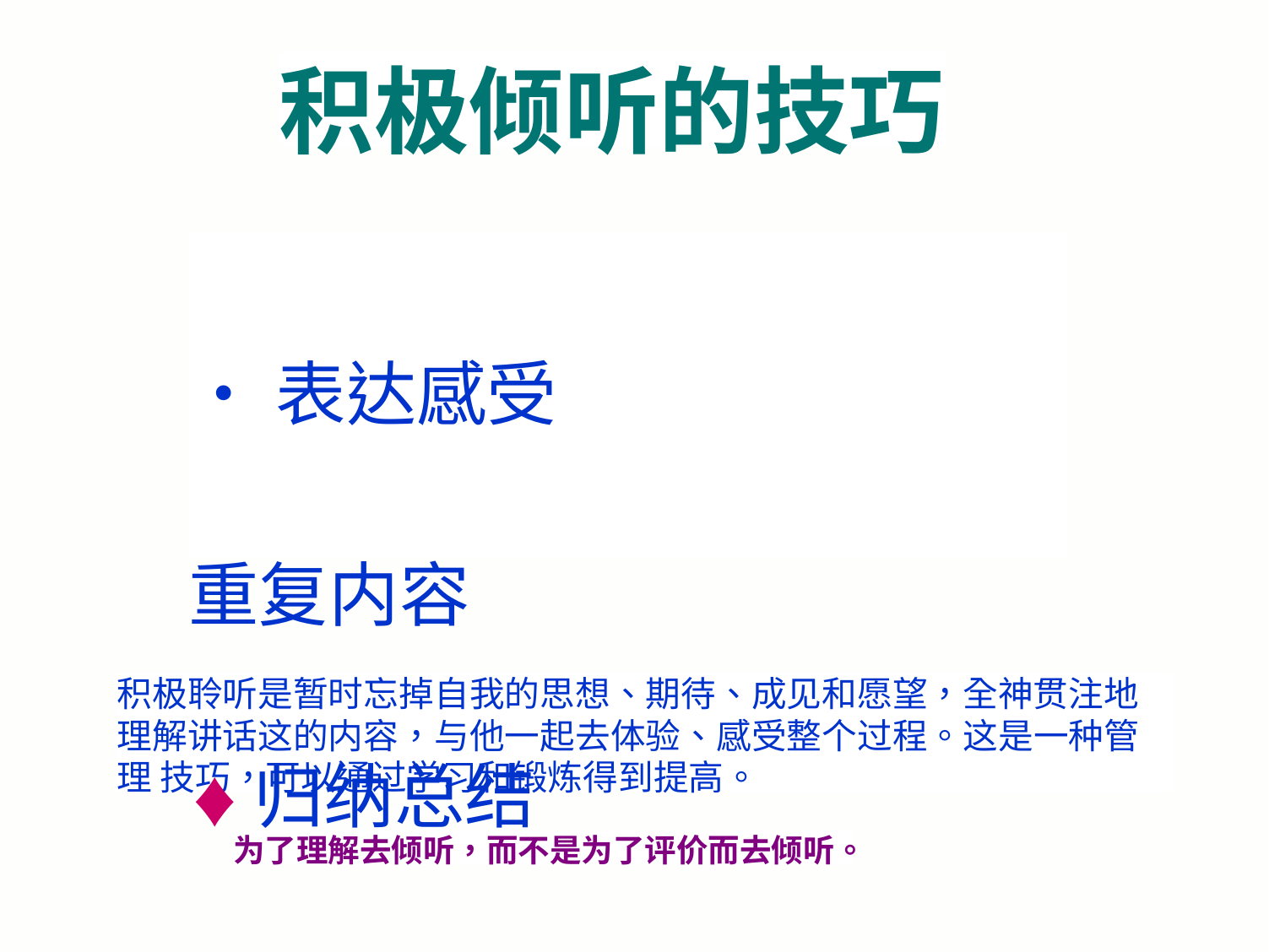

积极倾听的技巧
•表达感受
重复内容
♦归纳总结
提示问题
倾听回应
积极聆听是暂时忘掉自我的思想、期待、成见和愿望，全神贯注地 理解讲话这的内容，与他一起去体验、感受整个过程。这是一种管理 技巧，可以通过学习和锻炼得到提高。
为了理解去倾听，而不是为了评价而去倾听。